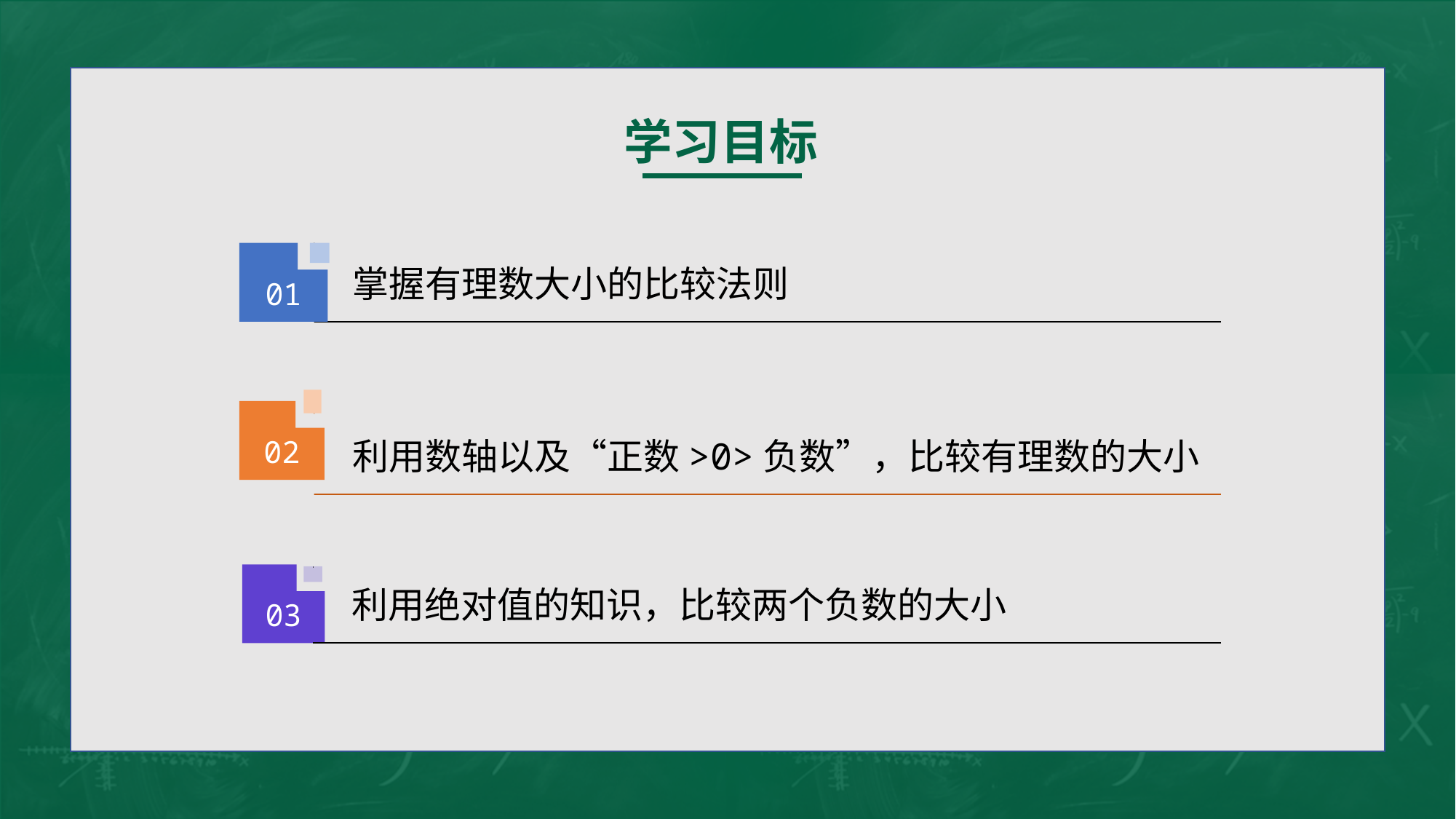

学习目标

01
掌握有理数大小的比较法则

02
利用数轴以及“正数>0>负数”，比较有理数的大小
03

利用绝对值的知识，比较两个负数的大小